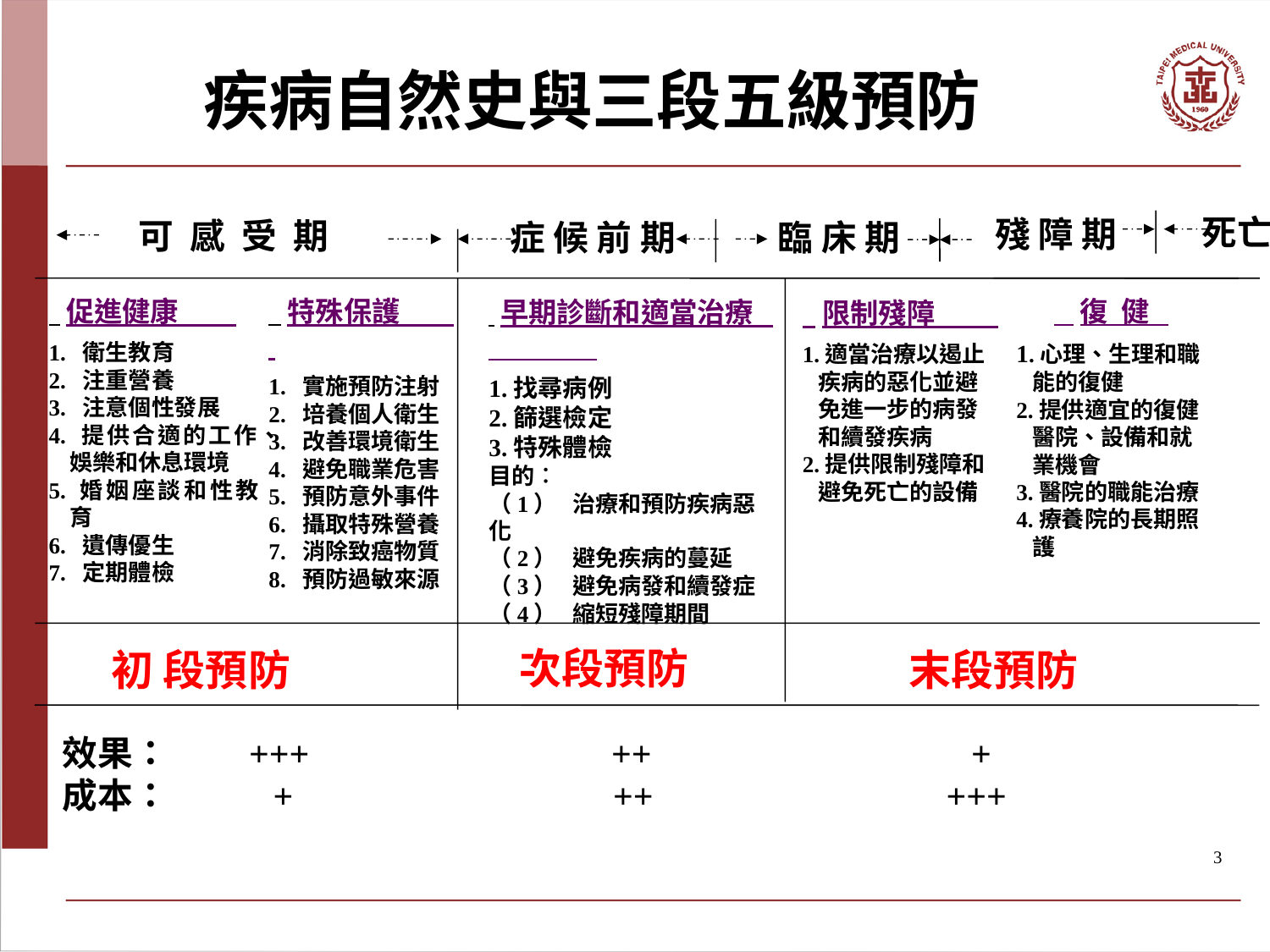

# 疾病自然史與三段五級預防

死亡

殘 障 期

可  感  受  期

症 候 前 期

臨 床 期

   復  健
1.心理、生理和職能的復健
2.提供適宜的復健醫院、設備和就業機會
3.醫院的職能治療
4.療養院的長期照護

  促進健康
1.  衛生教育
2.  注重營養
3.  注意個性發展
4. 提供合適的工作、娛樂和休息環境
5. 婚姻座談和性教育
6.  遺傳優生
7.  定期體檢

  特殊保護
1.  實施預防注射
2.  培養個人衛生
3.  改善環境衛生
4.  避免職業危害
5.  預防意外事件
6.  攝取特殊營養
7.  消除致癌物質
8.  預防過敏來源

 早期診斷和適當治療
1.找尋病例
2.篩選檢定
3.特殊體檢
目的︰
（1）   治療和預防疾病惡化
（2）   避免疾病的蔓延
（3）   避免病發和續發症
（4）   縮短殘障期間

  限制殘障
1.適當治療以遏止疾病的惡化並避免進一步的病發和續發疾病
2.提供限制殘障和避免死亡的設備

次段預防

初 段預防
末段預防

效果：         +++                                  ++                                    +
成本：            +                                    ++                                 +++
3